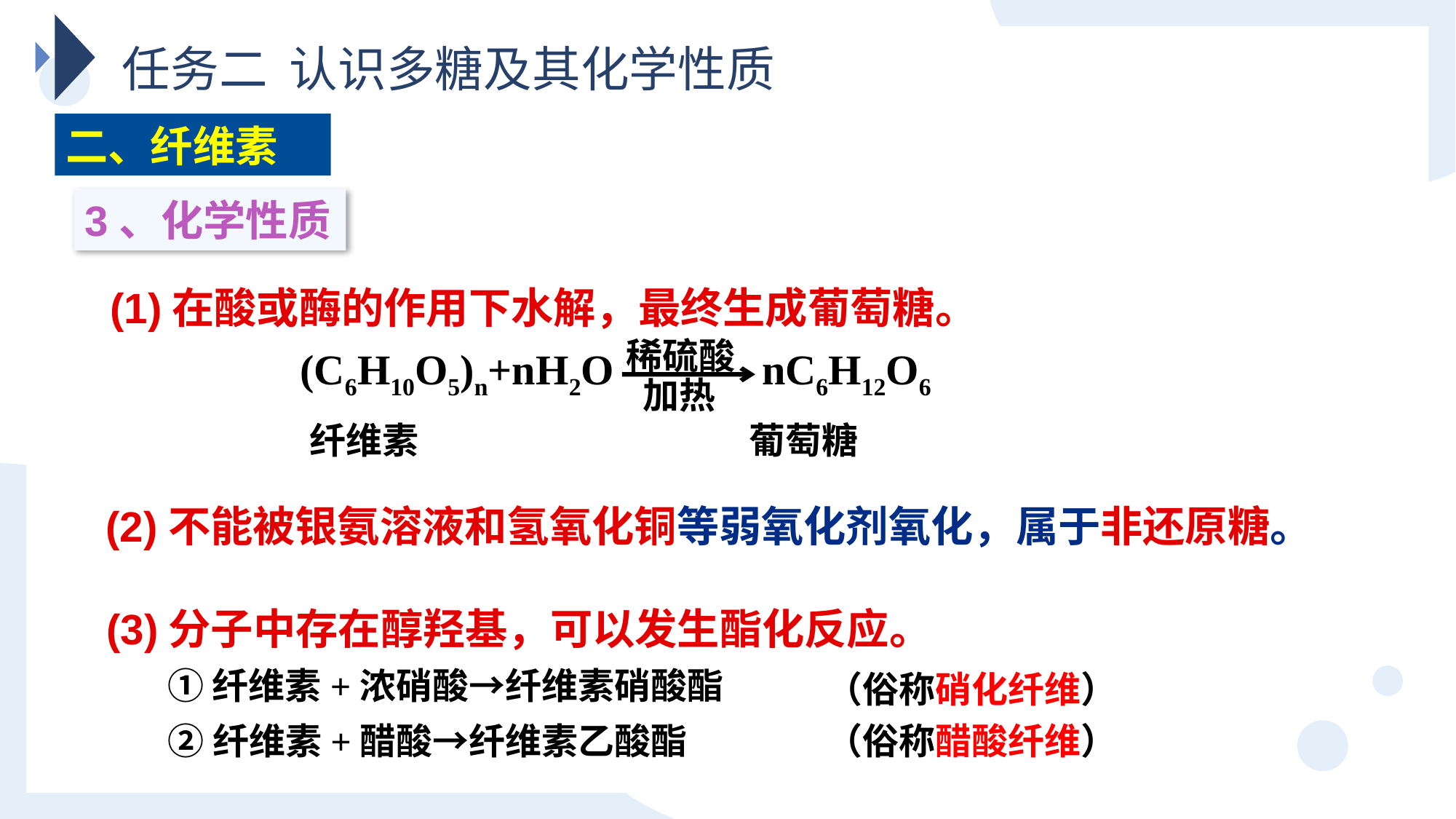

任务二  认识多糖及其化学性质

二、纤维素
3、化学性质
(1)在酸或酶的作用下水解，最终生成葡萄糖。
稀硫酸
(C6H10O5)n+nH2O              nC6H12O6
       纤维素                                                                   葡萄糖
加热

(2)不能被银氨溶液和氢氧化铜等弱氧化剂氧化，属于非还原糖。
(3)分子中存在醇羟基，可以发生酯化反应。
①纤维素+浓硝酸→纤维素硝酸酯
（俗称硝化纤维）
②纤维素+醋酸→纤维素乙酸酯
（俗称醋酸纤维）